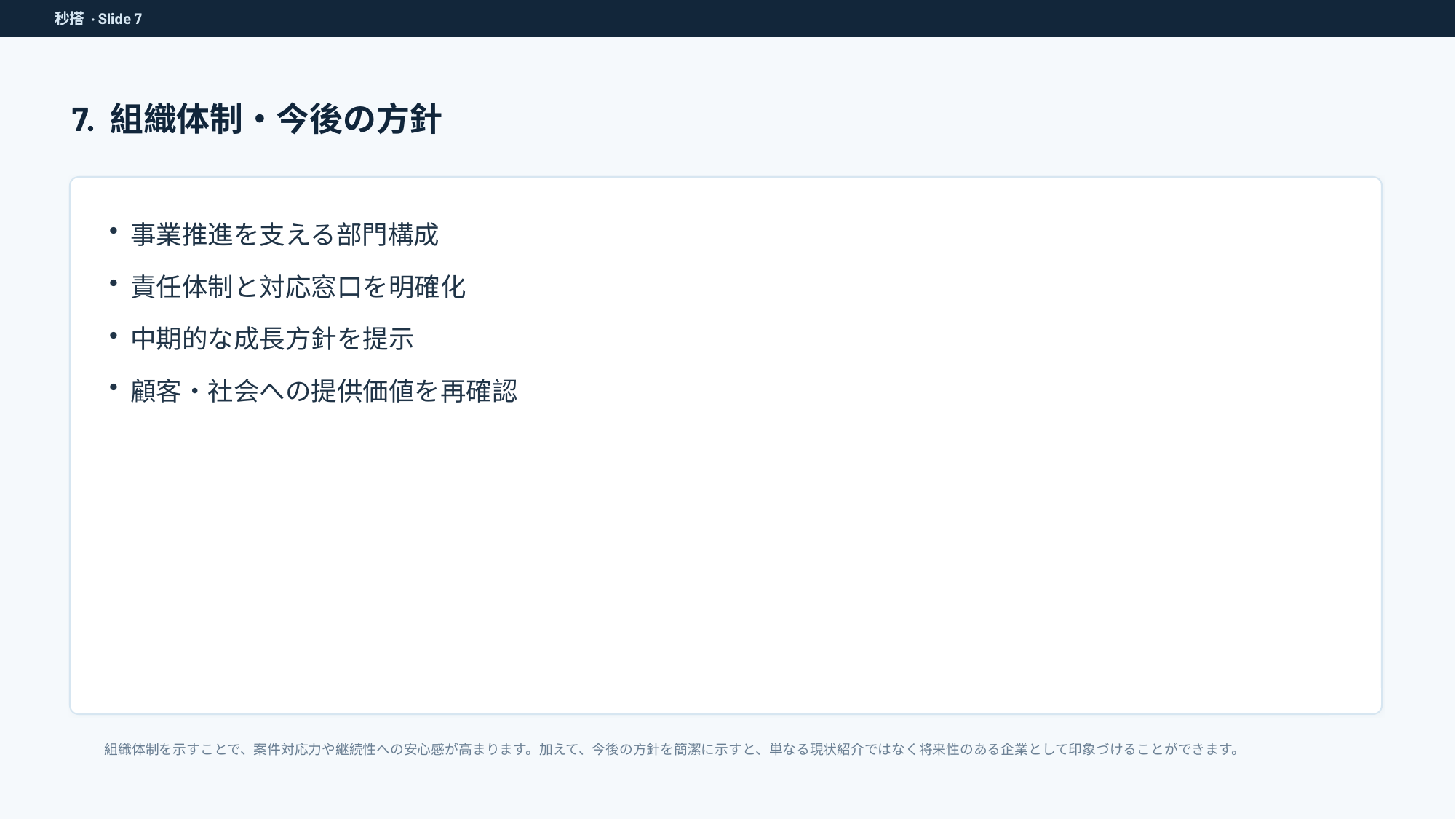

秒搭 · Slide 7
7. 組織体制・今後の方針

事業推進を支える部門構成
責任体制と対応窓口を明確化
中期的な成長方針を提示
顧客・社会への提供価値を再確認
組織体制を示すことで、案件対応力や継続性への安心感が高まります。加えて、今後の方針を簡潔に示すと、単なる現状紹介ではなく将来性のある企業として印象づけることができます。